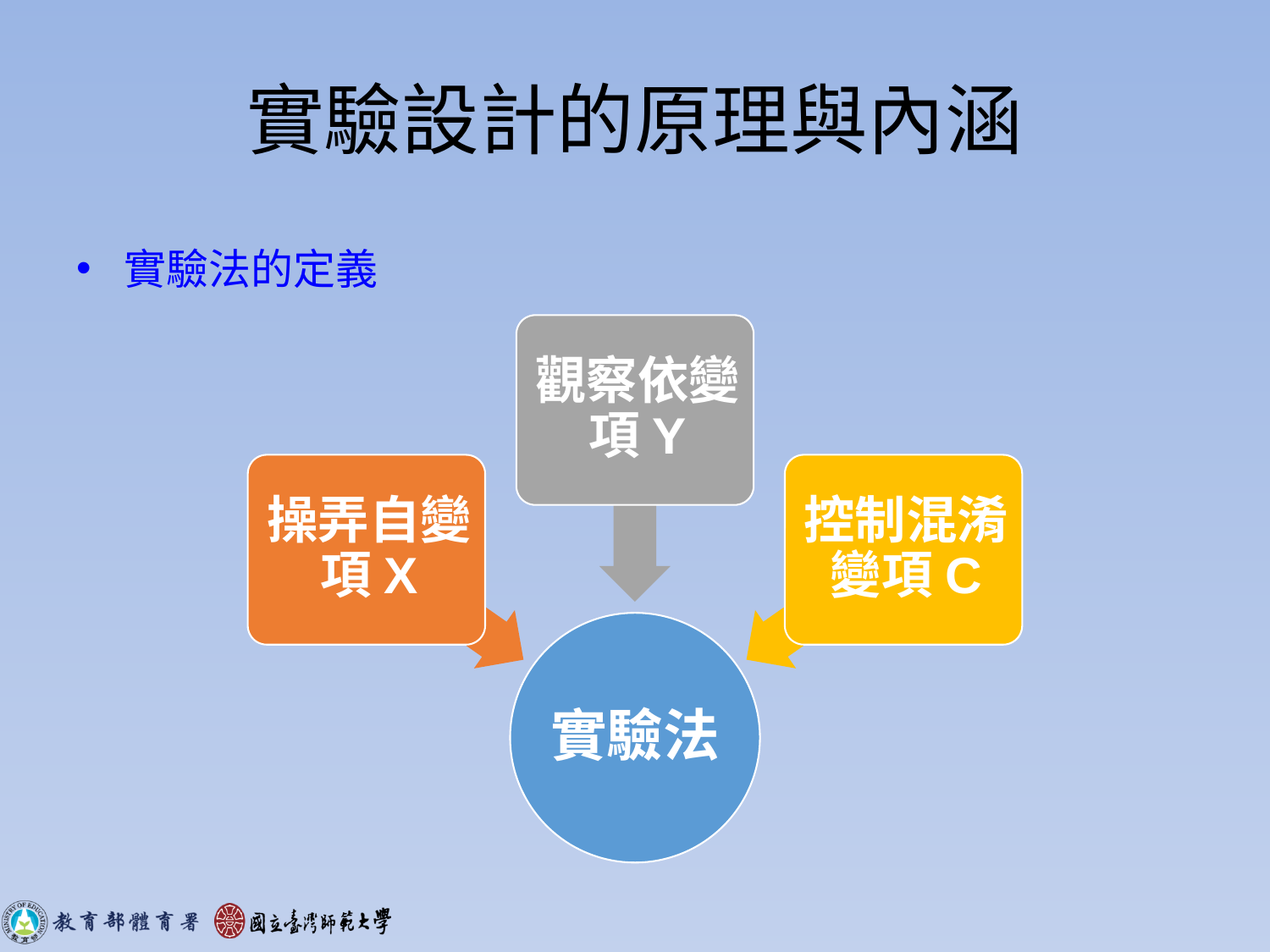

# 實驗設計的原理與內涵
實驗法的定義
實驗法
操弄自變項X
觀察依變項Y
控制混淆變項C